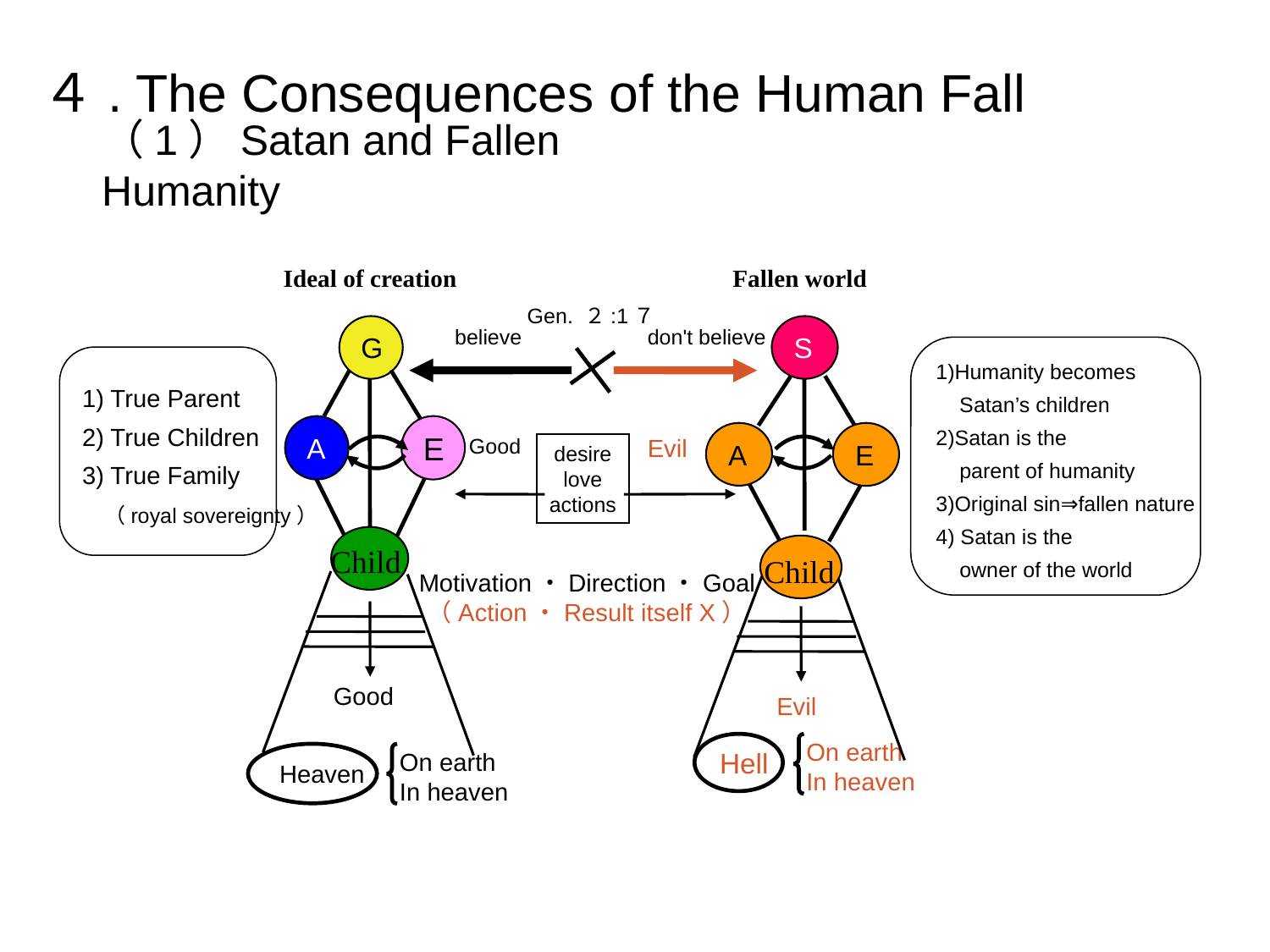

４. The Consequences of the Human Fall
（1）Satan and Fallen Humanity
Ideal of creation
Fallen world
Gen. ２:1７
G
S
don't believe
believe
1)Humanity becomes
    Satan’s children
2)Satan is the
    parent of humanity
3)Original sin⇒fallen nature
4) Satan is the
    owner of the world
1) True Parent
2) True Children
3) True Family
   （royal sovereignty）

A
E
A
E
Good
Evil
desire
love
actions

Child

Child
Motivation・Direction・Goal
（Action・Result itself Х）

Good
Evil
On earth
In heaven
Hell

On earth
In heaven
Heaven